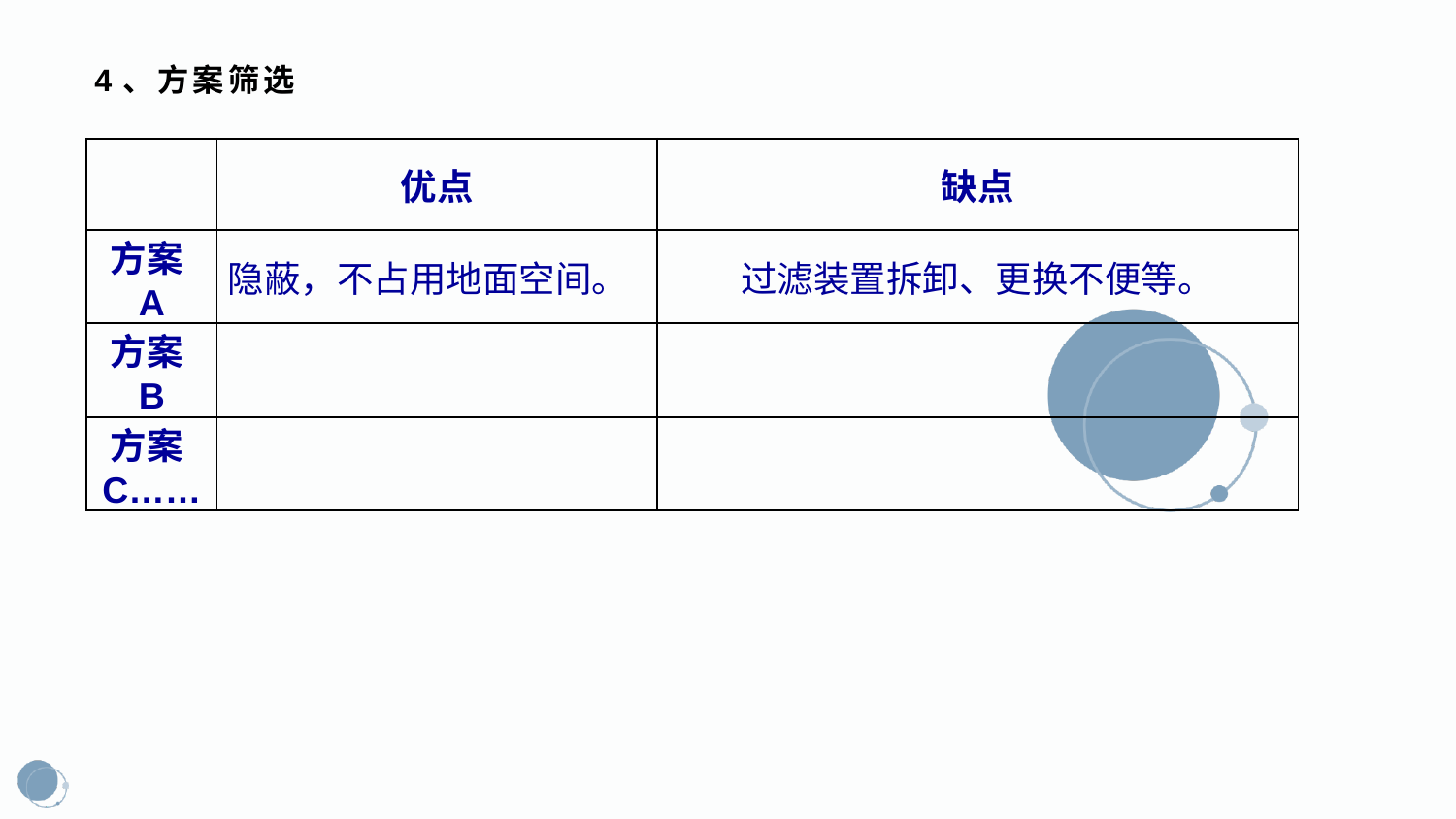

# 4、方案筛选
|  | 优点 | 缺点 |
| --- | --- | --- |
| 方案A | 隐蔽，不占用地面空间。 | 过滤装置拆卸、更换不便等。 |
| 方案B |  |  |
| 方案C…… |  |  |